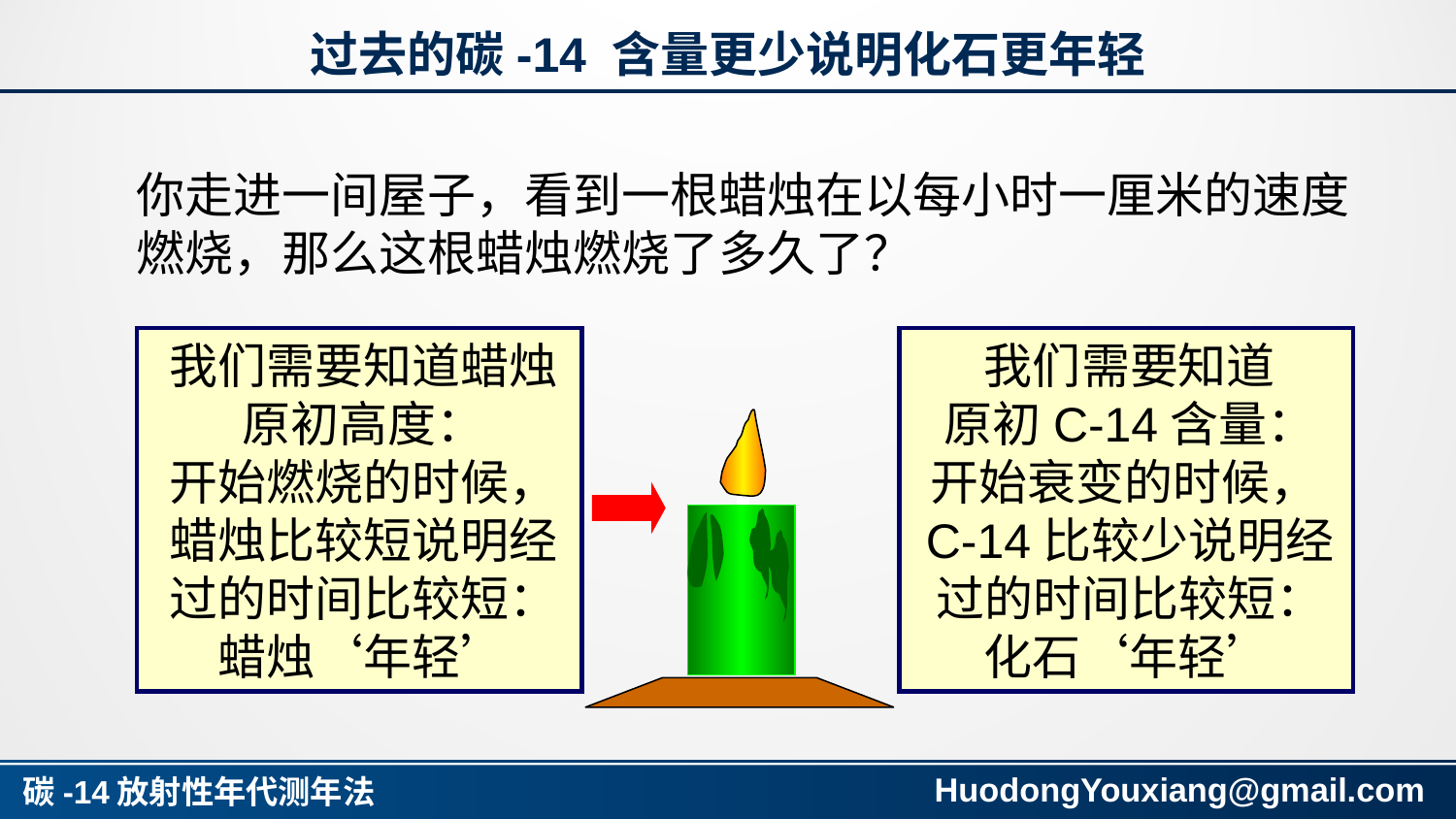

# 过去的碳-14 含量更少说明化石更年轻
你走进一间屋子，看到一根蜡烛在以每小时一厘米的速度燃烧，那么这根蜡烛燃烧了多久了？
我们需要知道蜡烛原初高度：
开始燃烧的时候，蜡烛比较短说明经过的时间比较短：
蜡烛‘年轻’
我们需要知道
原初C-14含量：
开始衰变的时候，C-14比较少说明经过的时间比较短：
化石‘年轻’